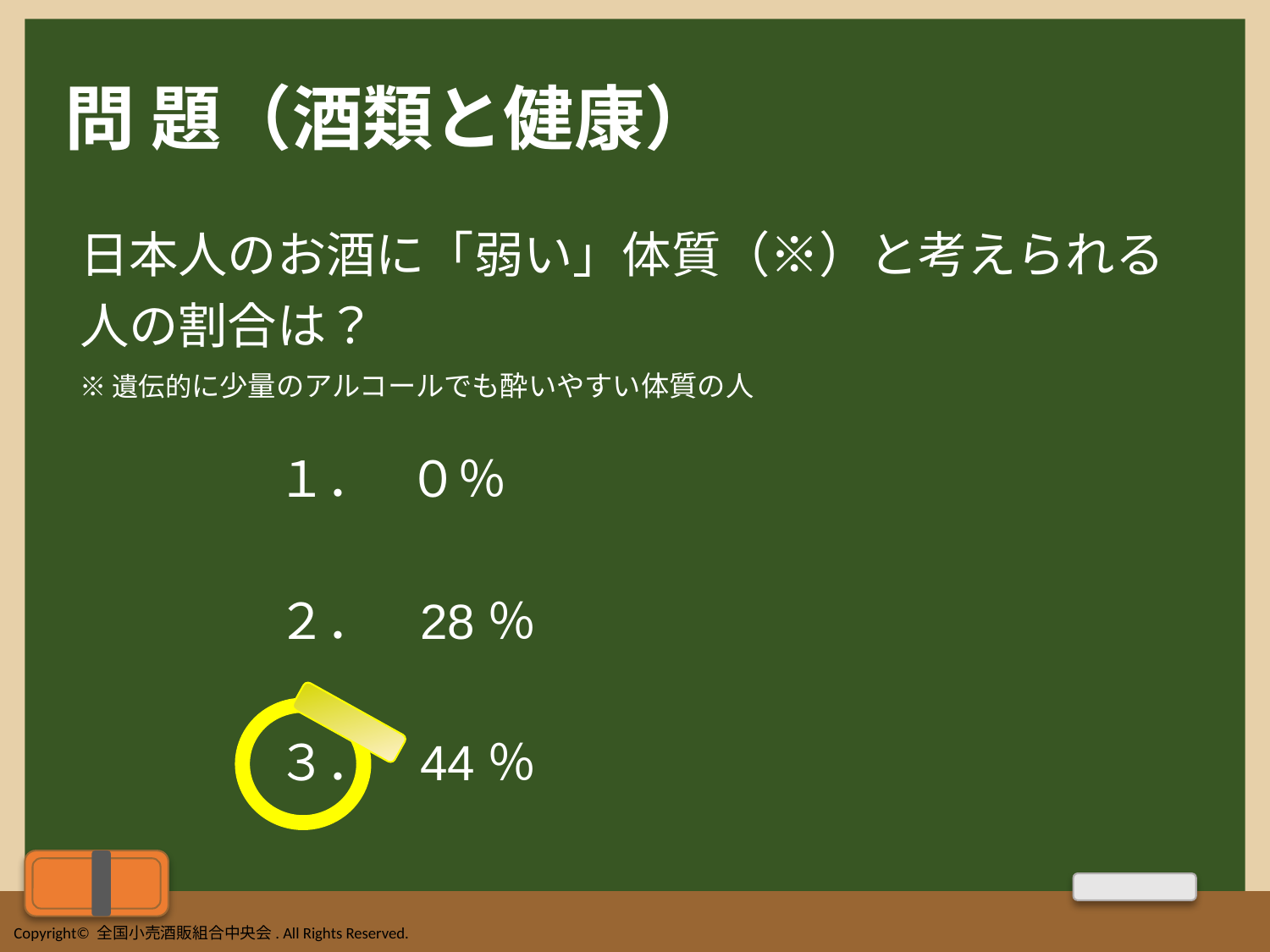

# 問 題（酒類と健康）
日本人のお酒に「弱い」体質（※）と考えられる
人の割合は？
※遺伝的に少量のアルコールでも酔いやすい体質の人

　　　　１．   ０％

　　　　２．   28％

　　　　３．   44％

Copyright© 全国小売酒販組合中央会. All Rights Reserved.